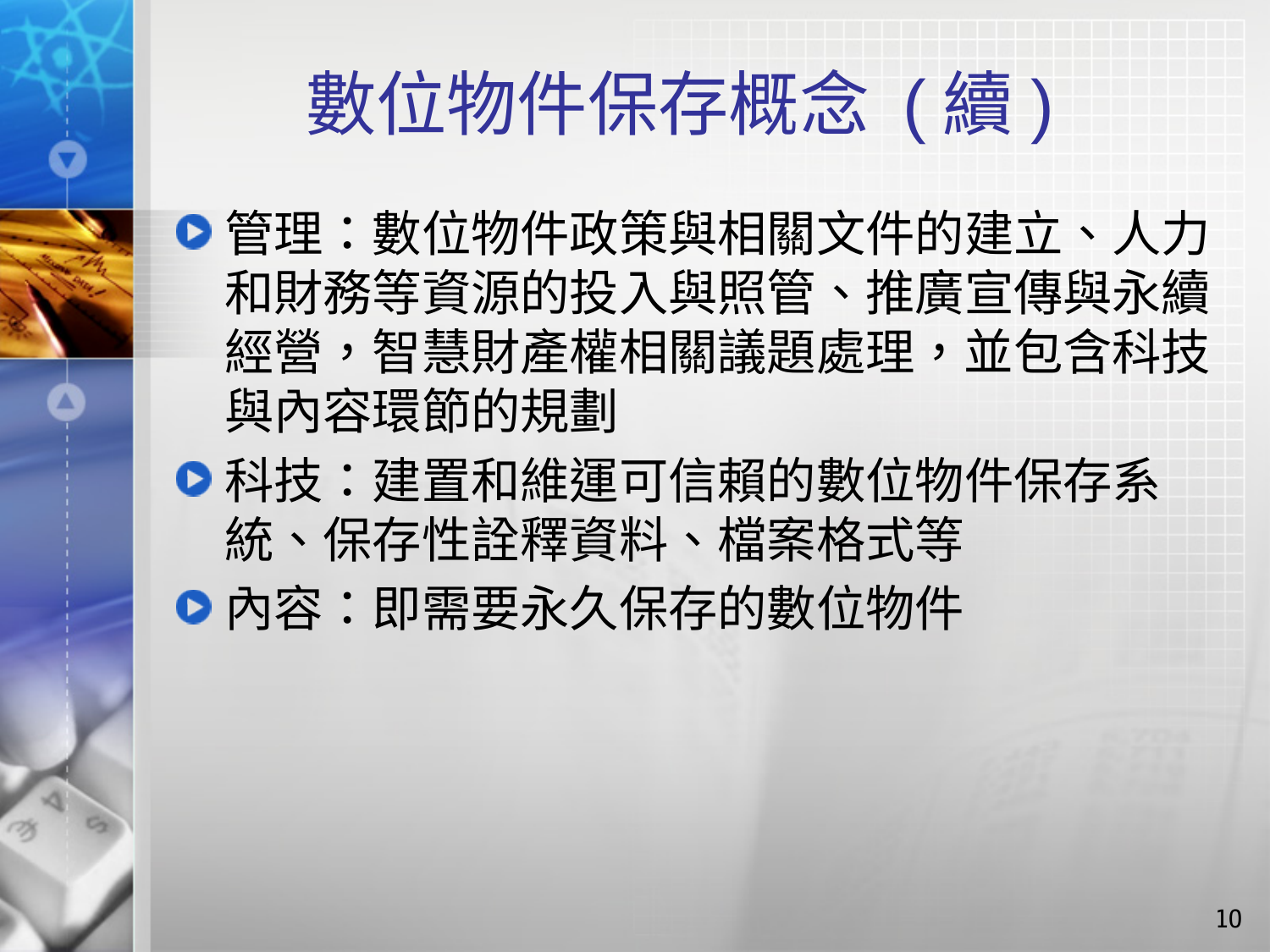

# 數位物件保存概念 (續)
管理：數位物件政策與相關文件的建立、人力和財務等資源的投入與照管、推廣宣傳與永續經營，智慧財產權相關議題處理，並包含科技與內容環節的規劃
科技：建置和維運可信賴的數位物件保存系統、保存性詮釋資料、檔案格式等
內容：即需要永久保存的數位物件
10